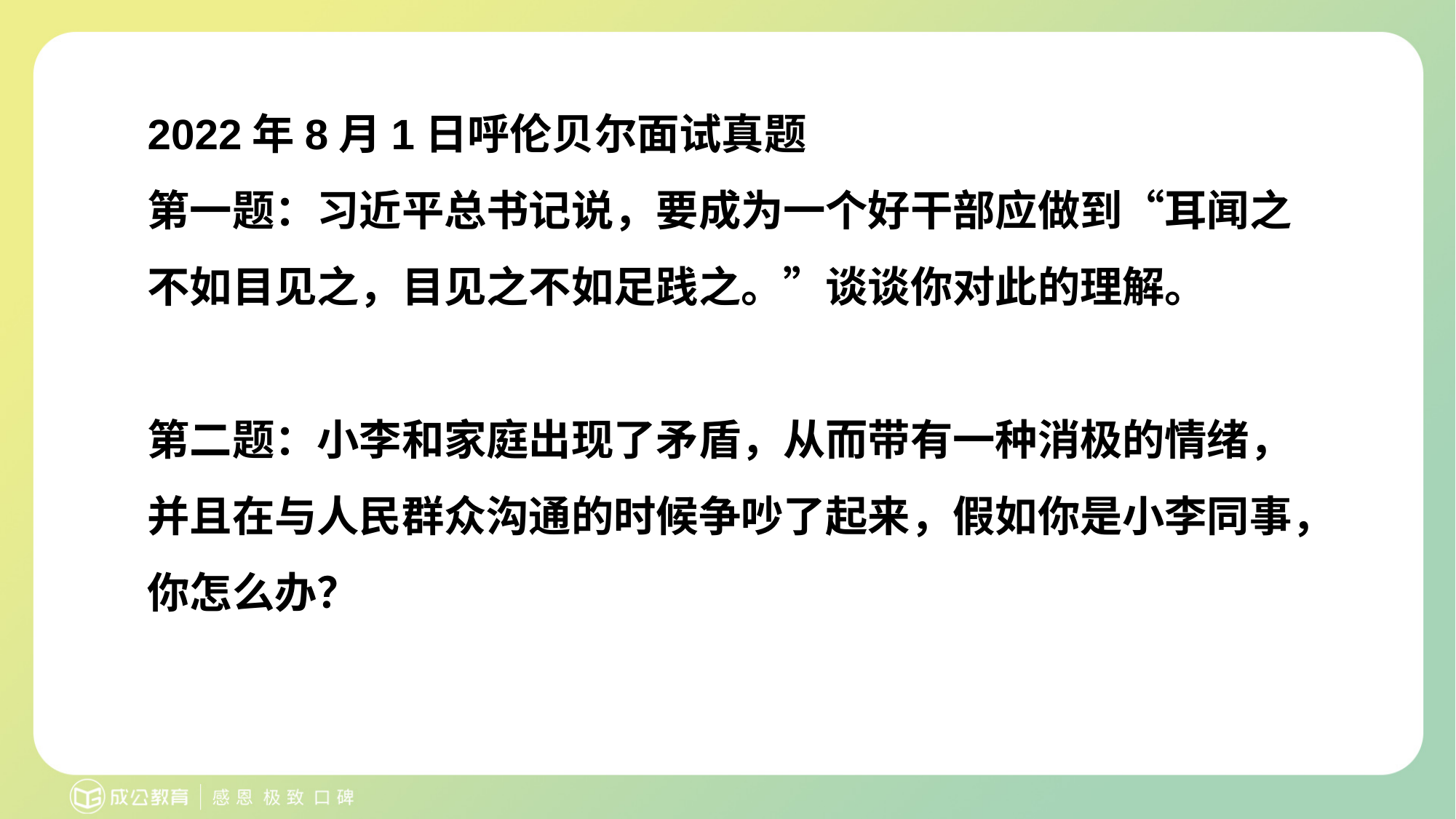

2022年8月1日呼伦贝尔面试真题
第一题：习近平总书记说，要成为一个好干部应做到“耳闻之不如目见之，目见之不如足践之。”谈谈你对此的理解。

第二题：小李和家庭出现了矛盾，从而带有一种消极的情绪，并且在与人民群众沟通的时候争吵了起来，假如你是小李同事，你怎么办？